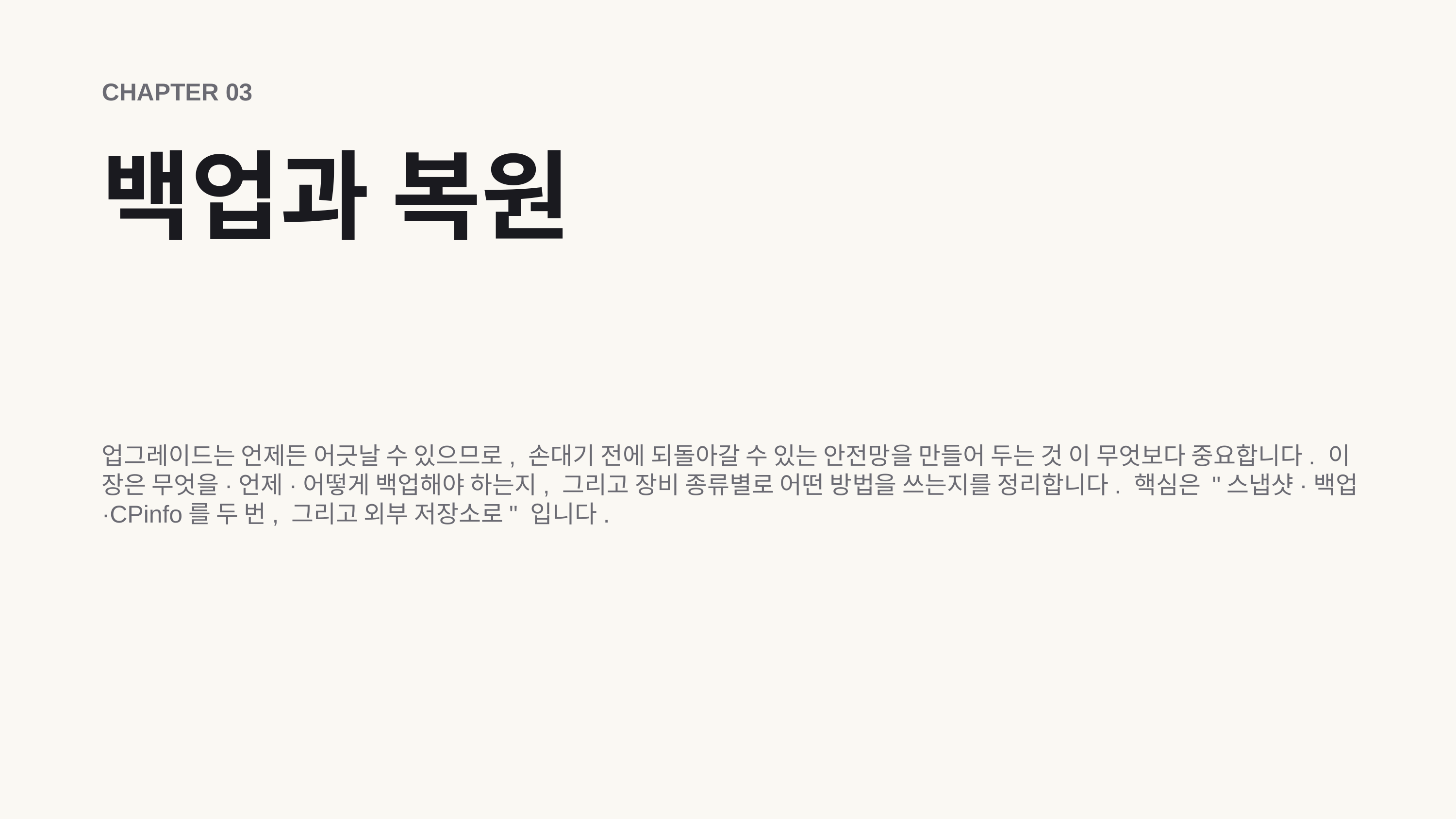

CHAPTER 03
백업과 복원
업그레이드는 언제든 어긋날 수 있으므로, 손대기 전에 되돌아갈 수 있는 안전망을 만들어 두는 것 이 무엇보다 중요합니다. 이 장은 무엇을·언제·어떻게 백업해야 하는지, 그리고 장비 종류별로 어떤 방법을 쓰는지를 정리합니다. 핵심은 "스냅샷·백업·CPinfo를 두 번, 그리고 외부 저장소로" 입니다.